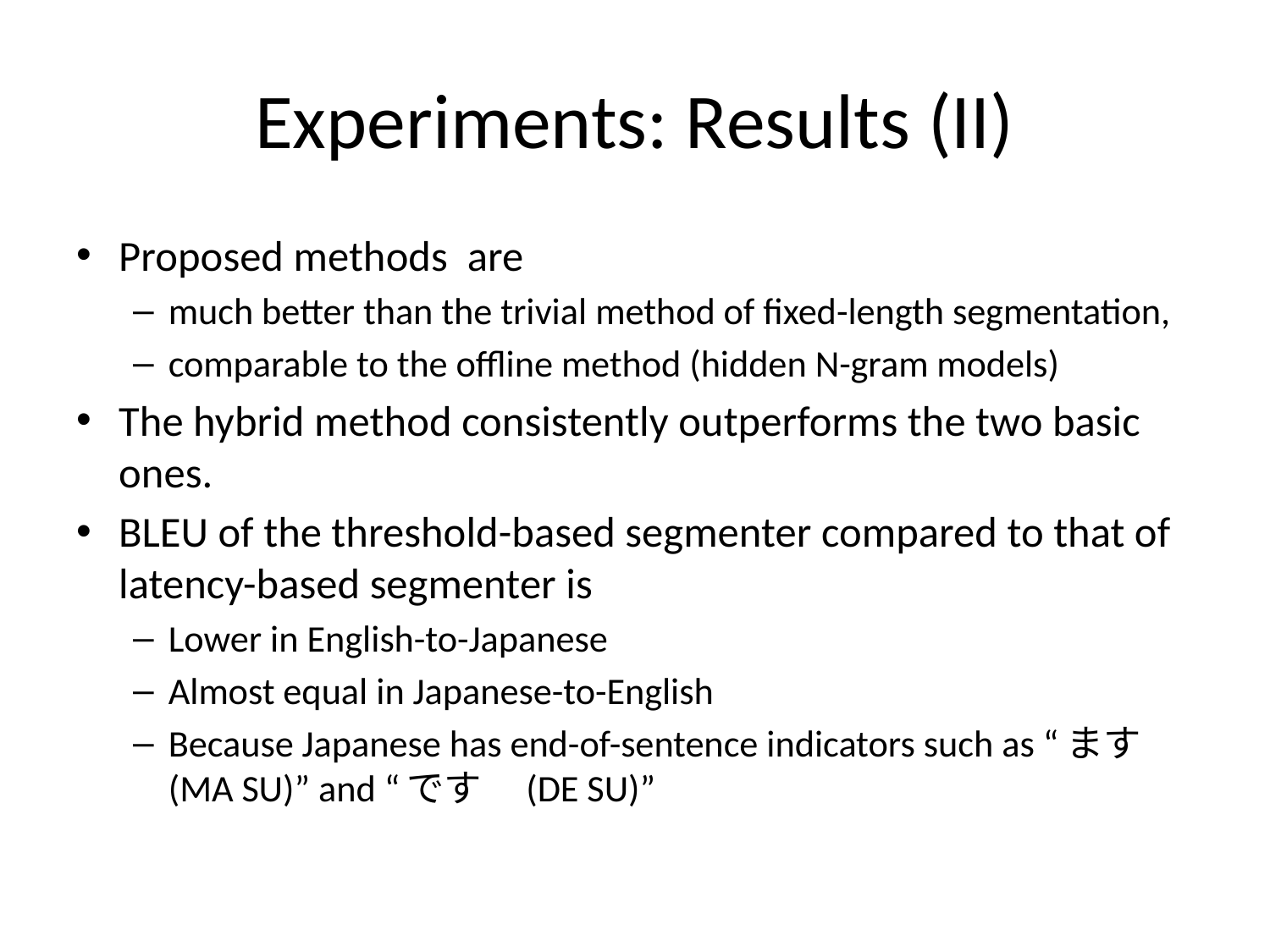

# Experiments: Results (II)
Proposed methods  are
much better than the trivial method of fixed-length segmentation,
comparable to the offline method (hidden N-gram models)
The hybrid method consistently outperforms the two basic ones.
BLEU of the threshold-based segmenter compared to that of latency-based segmenter is
Lower in English-to-Japanese
Almost equal in Japanese-to-English
Because Japanese has end-of-sentence indicators such as “ます　(MA SU)” and “です　(DE SU)”